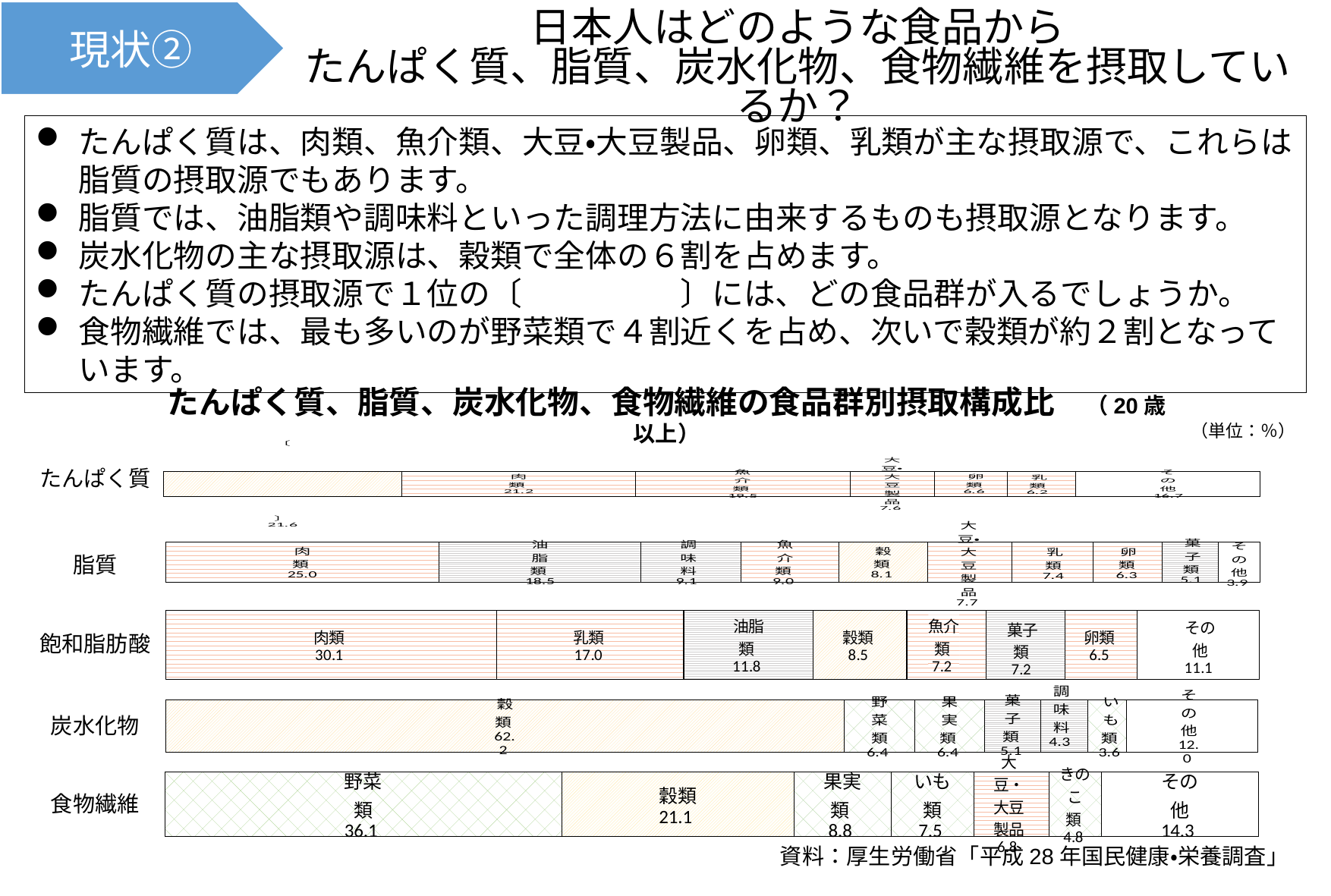

現状②
日本人はどのような食品から
たんぱく質、脂質、炭水化物、食物繊維を摂取しているか？
たんぱく質は、肉類、魚介類、大豆・大豆製品、卵類、乳類が主な摂取源で、これらは脂質の摂取源でもあります。
脂質では、油脂類や調味料といった調理方法に由来するものも摂取源となります。
炭水化物の主な摂取源は、穀類で全体の６割を占めます。
たんぱく質の摂取源で１位の〔　　　　　〕には、どの食品群が入るでしょうか。
食物繊維では、最も多いのが野菜類で４割近くを占め、次いで穀類が約２割となっています。
たんぱく質、脂質、炭水化物、食物繊維の食品群別摂取構成比　（20歳以上）
（単位：％）

### Chart

| Category | 穀類  | 肉類  | 魚介類  | 大豆・
大豆製品 | 卵類  | 乳類  | その他 |
|---|---|---|---|---|---|---|---|
| たんぱく質 | 21.645021645021643 | 21.21212121212121 | 19.480519480519483 | 7.6479076479076475 | 6.637806637806637 | 6.204906204906205 | 16.738816738816737 |
たんぱく質

### Chart

| Category | 肉類  | 油脂類  | 調味料 | 魚介類  | 穀類  | 大豆・
大豆製品 | 乳類  | 卵類  | 菓子類  | その
他 |
|---|---|---|---|---|---|---|---|---|---|---|
| 脂質 | 24.956063268892795 | 18.45342706502636 | 9.13884007029877 | 8.963093145869946 | 8.084358523725834 | 7.732864674868191 | 7.381370826010546 | 6.32688927943761 | 5.0966608084358525 | 3.8664323374340954 |
脂質

### Chart

| Category | 肉類  | 乳類  | 油脂類  | 穀類  | 魚介類  | 菓子類  | 卵類  | その他 |
|---|---|---|---|---|---|---|---|---|
| 飽和脂肪酸 | 30.065359477124183 | 16.99346405228758 | 11.76470588235294 | 8.49673202614379 | 7.189542483660132 | 7.189542483660132 | 6.535947712418301 | 11.111111111111112 |
飽和脂肪酸

### Chart

| Category | 穀類  | 野菜類 | 果実類  | 菓子類  | 調味
料 | いも
類  | その他 |
|---|---|---|---|---|---|---|---|
| 炭水化物 | 62.174940898345156 | 6.4223798266351455 | 6.4223798266351455 | 5.12214342001576 | 4.29472025216706 | 3.585500394011032 | 12.017336485421593 |
炭水化物

### Chart

| Category | 野菜類 | 穀類  | 果実類  | いも類 | 大豆・大豆製品 | きのこ
類  | その他 |
|---|---|---|---|---|---|---|---|
| 食物繊維 | 36.054421768707485 | 21.08843537414966 | 8.843537414965986 | 7.5 | 6.8 | 4.761904761904762 | 14.3 |
食物繊維
資料：厚生労働省「平成28年国民健康・栄養調査」